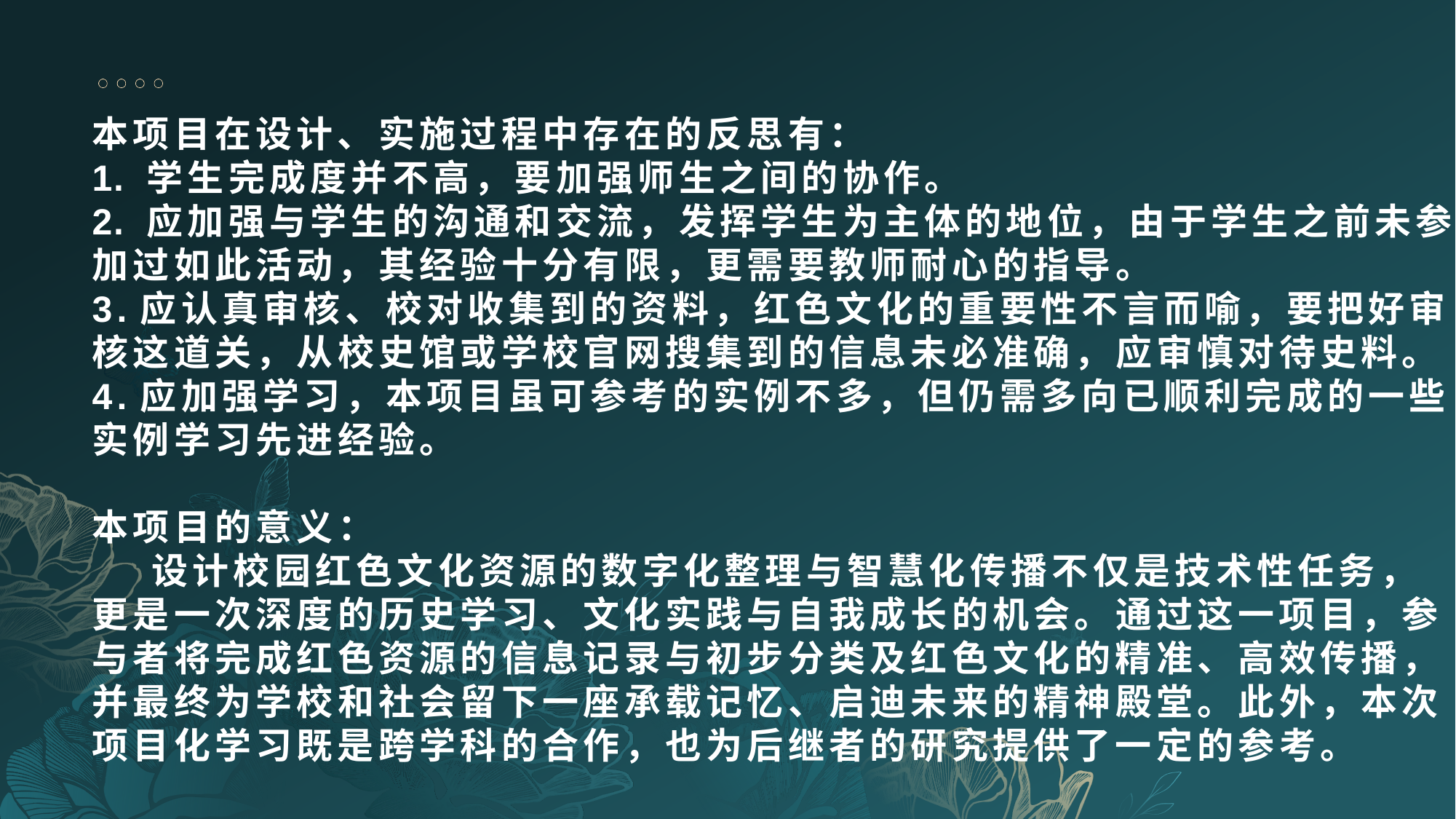

本项目在设计、实施过程中存在的反思有：
学生完成度并不高，要加强师生之间的协作。
应加强与学生的沟通和交流，发挥学生为主体的地位，由于学生之前未参
加过如此活动，其经验十分有限，更需要教师耐心的指导。
3.应认真审核、校对收集到的资料，红色文化的重要性不言而喻，要把好审
核这道关，从校史馆或学校官网搜集到的信息未必准确，应审慎对待史料。
4.应加强学习，本项目虽可参考的实例不多，但仍需多向已顺利完成的一些
实例学习先进经验。

本项目的意义：
    设计校园红色文化资源的数字化整理与智慧化传播不仅是技术性任务，
更是一次深度的历史学习、文化实践与自我成长的机会。通过这一项目，参
与者将完成红色资源的信息记录与初步分类及红色文化的精准、高效传播，
并最终为学校和社会留下一座承载记忆、启迪未来的精神殿堂。此外，本次
项目化学习既是跨学科的合作，也为后继者的研究提供了一定的参考。